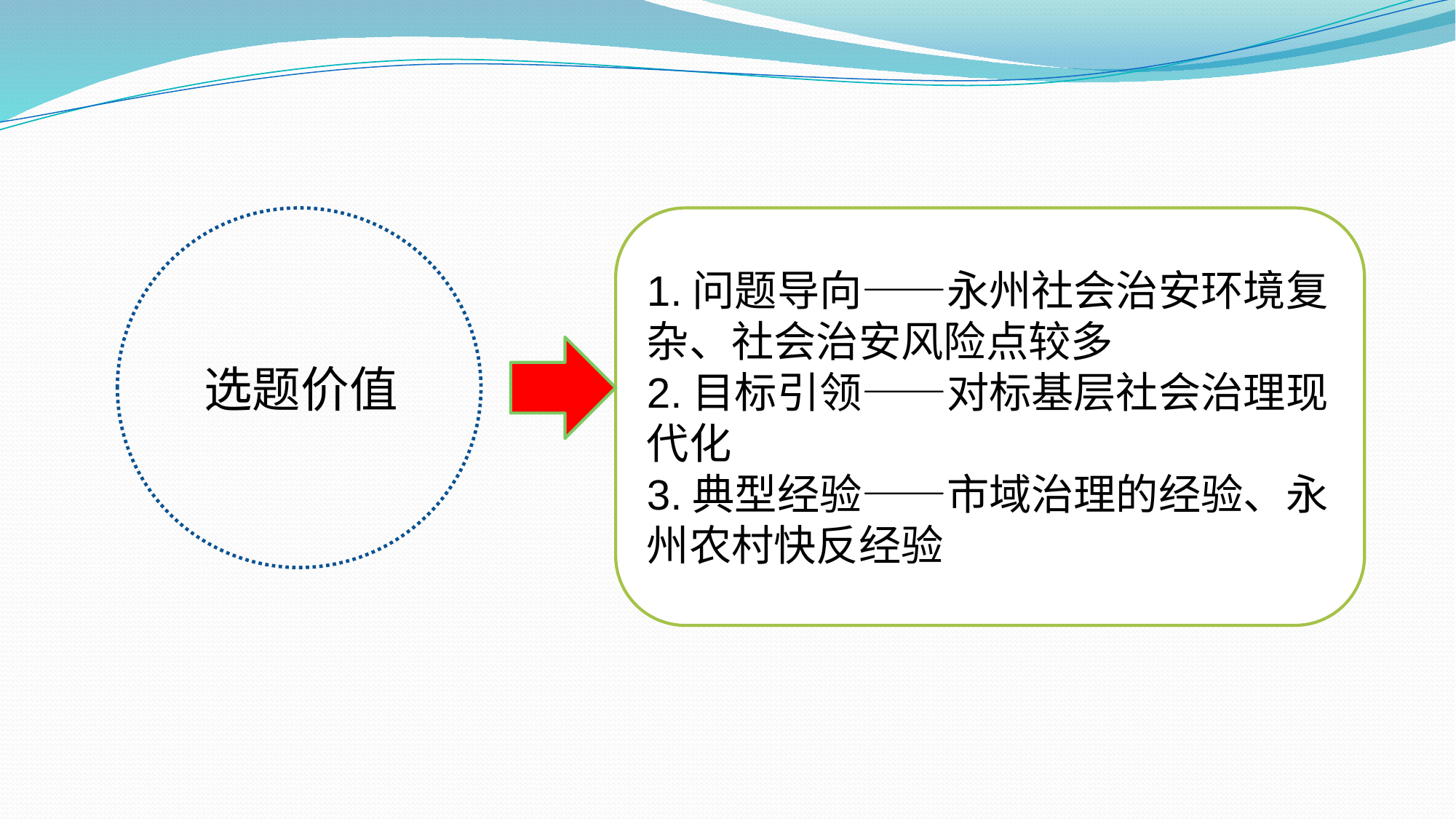

选题价值
1.问题导向——永州社会治安环境复杂、社会治安风险点较多
2.目标引领——对标基层社会治理现代化
3.典型经验——市域治理的经验、永州农村快反经验